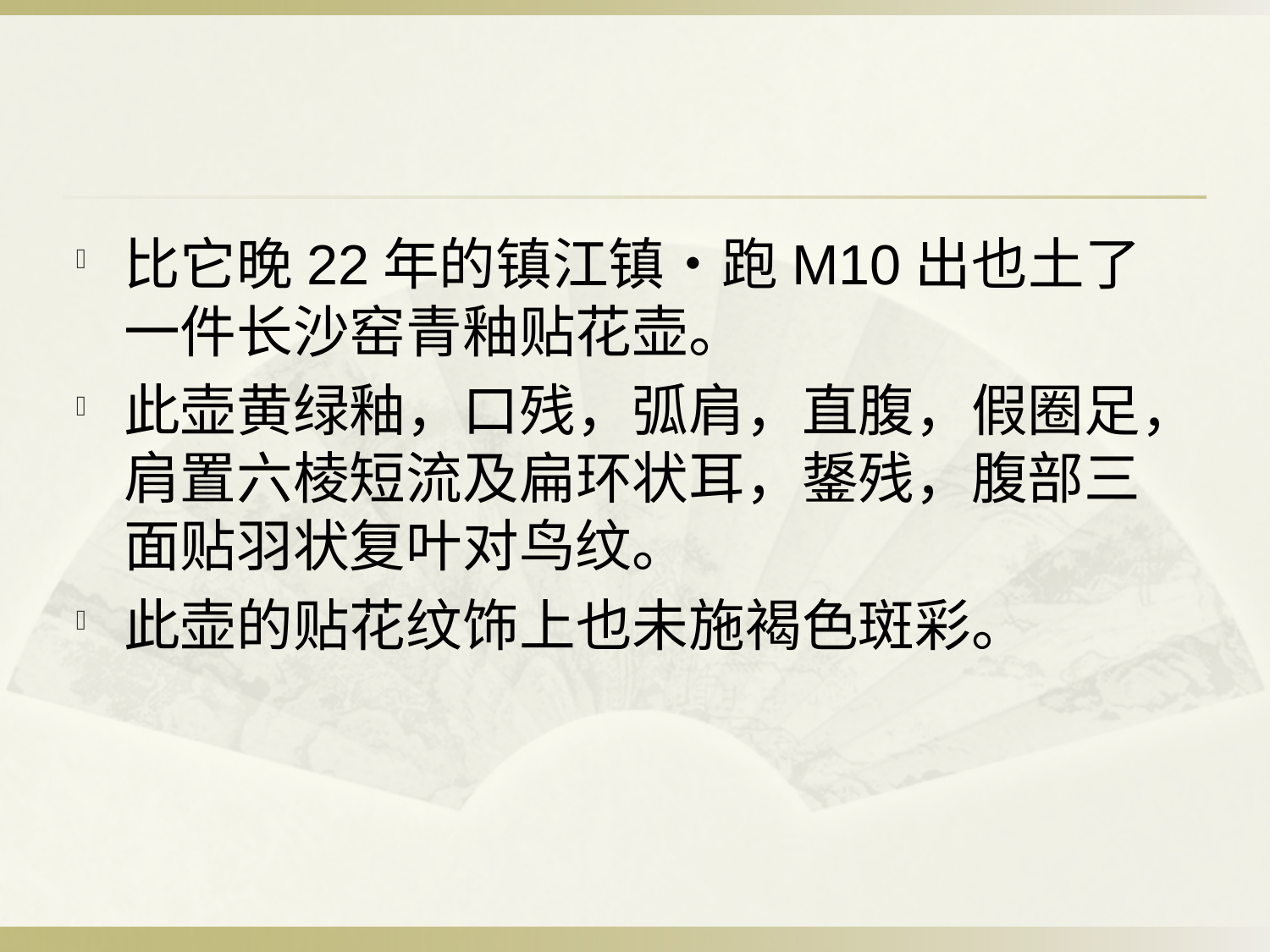

#
比它晚22年的镇江镇•跑M10出也土了一件长沙窑青釉贴花壶。
此壶黄绿釉，口残，弧肩，直腹，假圈足，肩置六棱短流及扁环状耳，鋬残，腹部三面贴羽状复叶对鸟纹。
此壶的贴花纹饰上也未施褐色斑彩。